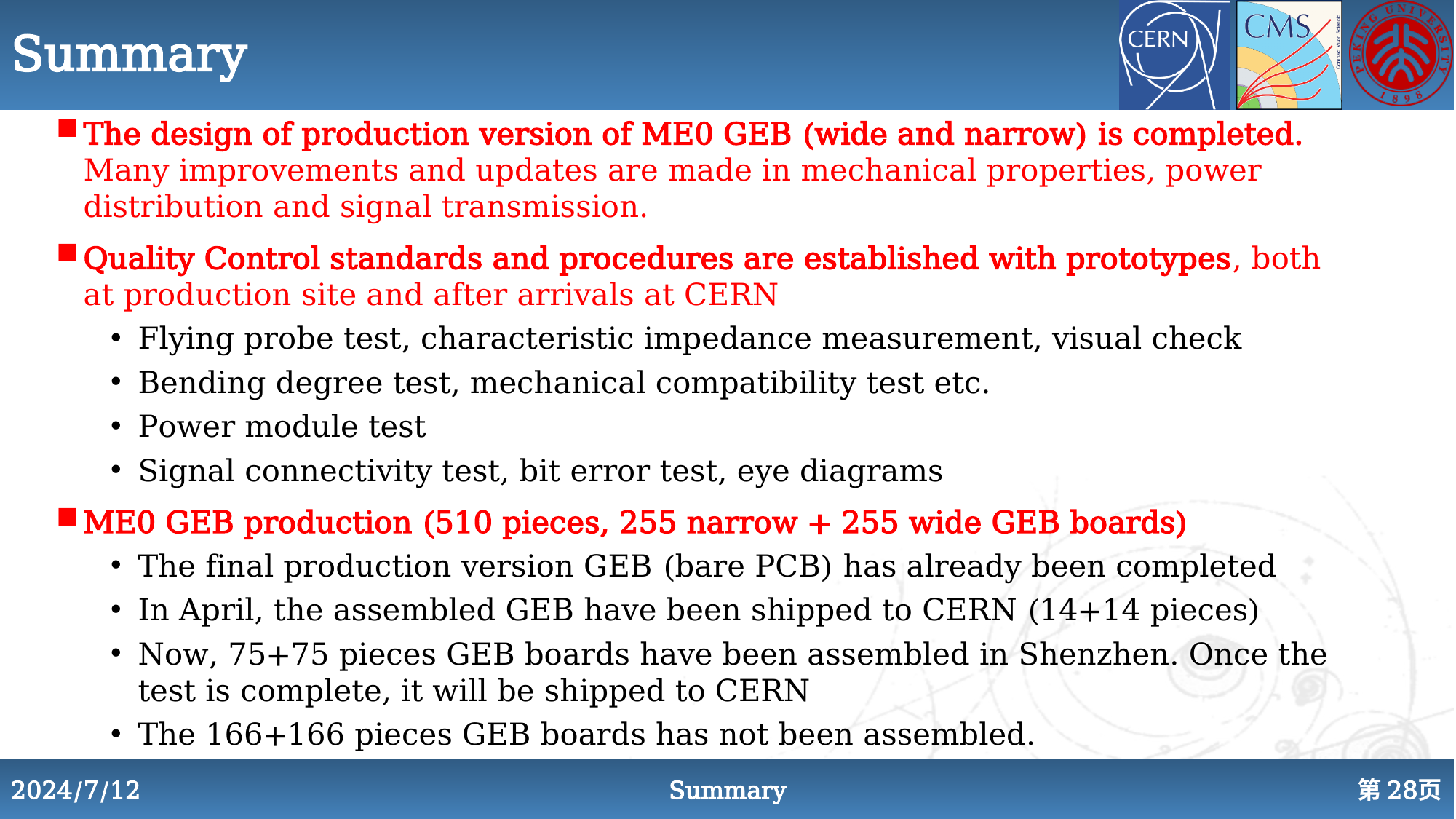

# Summary
The design of production version of ME0 GEB (wide and narrow) is completed. Many improvements and updates are made in mechanical properties, power distribution and signal transmission.
Quality Control standards and procedures are established with prototypes, both at production site and after arrivals at CERN
Flying probe test, characteristic impedance measurement, visual check
Bending degree test, mechanical compatibility test etc.
Power module test
Signal connectivity test, bit error test, eye diagrams
ME0 GEB production (510 pieces, 255 narrow + 255 wide GEB boards)
The final production version GEB (bare PCB) has already been completed
In April, the assembled GEB have been shipped to CERN (14+14 pieces)
Now, 75+75 pieces GEB boards have been assembled in Shenzhen. Once the test is complete, it will be shipped to CERN
The 166+166 pieces GEB boards has not been assembled.

2024/7/12
Summary
第28页